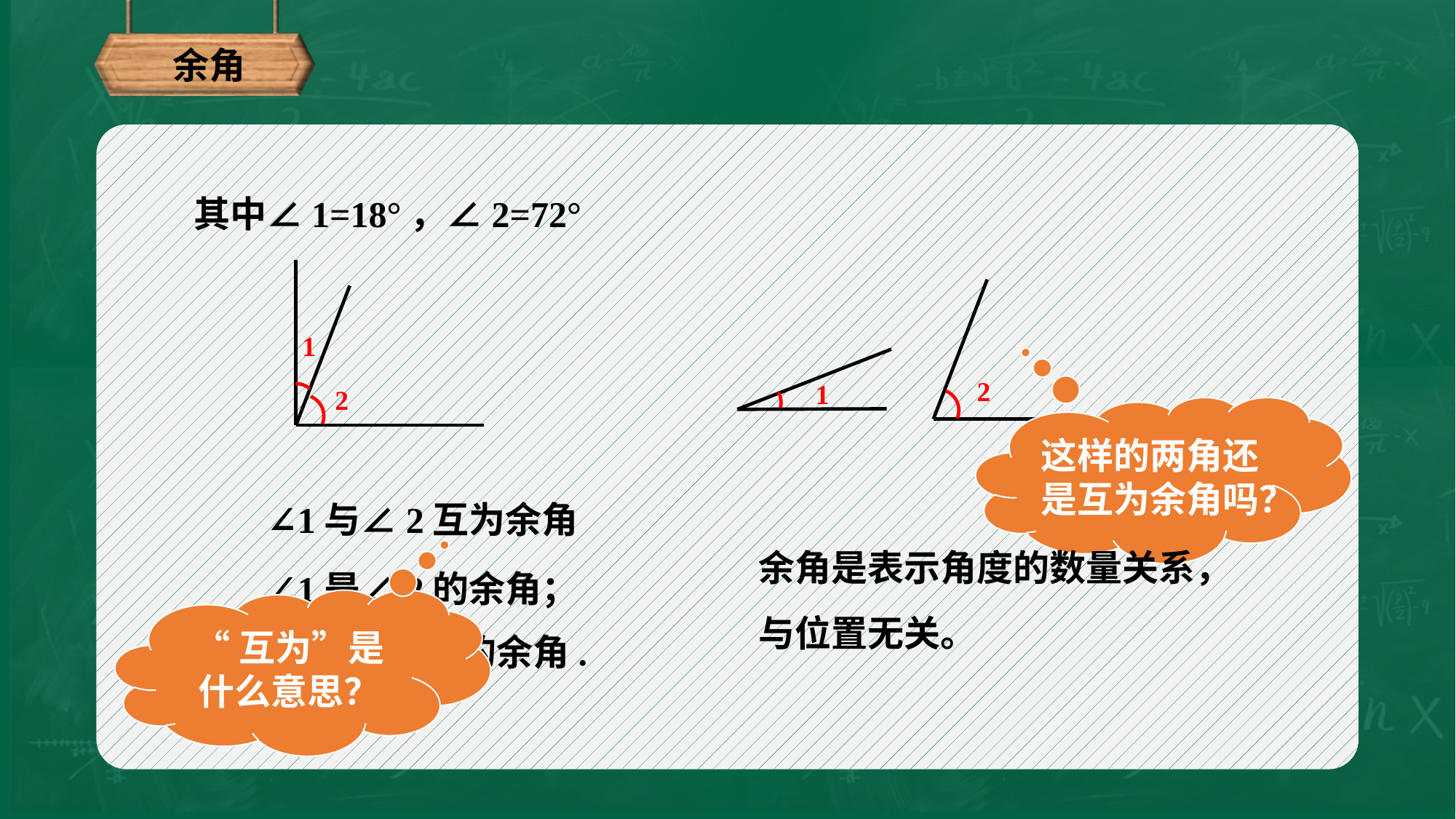

余角
其中∠1=18°，∠2=72°
1
2

2
1

这样的两角还是互为余角吗？
∠1与∠2互为余角
余角是表示角度的数量关系，与位置无关。
∠1是∠2的余角；
“互为”是什么意思？
∠2也是∠1的余角.